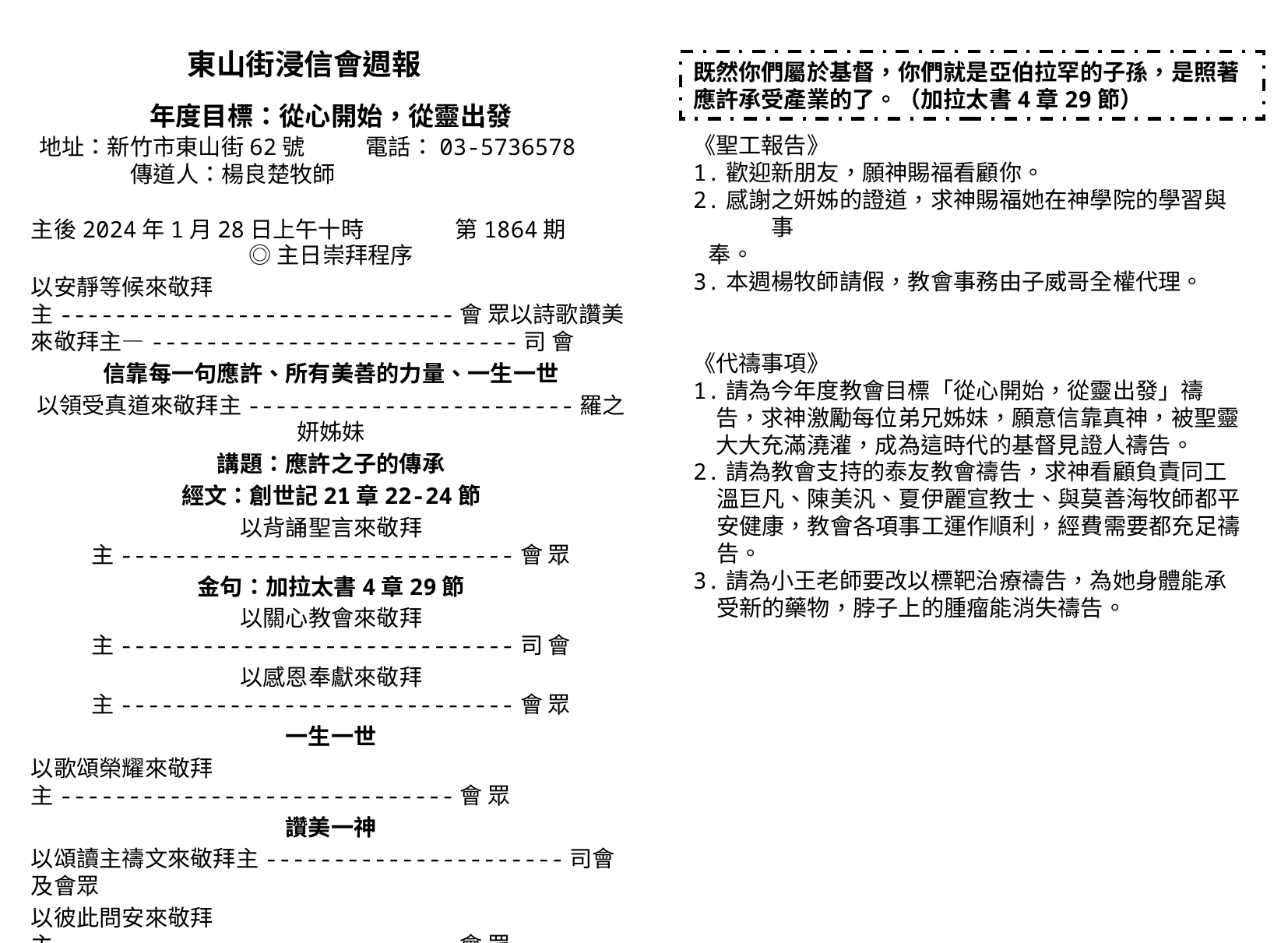

東山街浸信會週報

年度目標：從心開始，從靈出發

既然你們屬於基督，你們就是亞伯拉罕的子孫，是照著應許承受產業的了。（加拉太書4章29節）

地址：新竹市東山街62號            電話：03-5736578
                 傳道人：楊良楚牧師
《聖工報告》
1.歡迎新朋友，願神賜福看顧你。
2.感謝之妍姊的證道，求神賜福她在神學院的學習與事
  奉。
3.本週楊牧師請假，教會事務由子威哥全權代理。

《代禱事項》
1.請為今年度教會目標「從心開始，從靈出發」禱告，求神激勵每位弟兄姊妹，願意信靠真神，被聖靈大大充滿澆灌，成為這時代的基督見證人禱告。
2.請為教會支持的泰友教會禱告，求神看顧負責同工溫巨凡、陳美汎、夏伊麗宣教士、與莫善海牧師都平安健康，教會各項事工運作順利，經費需要都充足禱告。
3.請為小王老師要改以標靶治療禱告，為她身體能承受新的藥物，脖子上的腫瘤能消失禱告。

主後2024年1月28日上午十時                  第1864期
◎主日崇拜程序
以安靜等候來敬拜主-----------------------------會 眾以詩歌讚美來敬拜主—---------------------------司 會
信靠每一句應許、所有美善的力量、一生一世
以領受真道來敬拜主------------------------羅之妍姊妹
講題：應許之子的傳承
經文：創世記21章22-24節
以背誦聖言來敬拜主-----------------------------會 眾
金句：加拉太書4章29節
以關心教會來敬拜主-----------------------------司 會
以感恩奉獻來敬拜主-----------------------------會 眾
一生一世
以歌頌榮耀來敬拜主-----------------------------會 眾
讚美一神
以頌讀主禱文來敬拜主----------------------司會及會眾
以彼此問安來敬拜主-----------------------------會 眾
愛我們的家